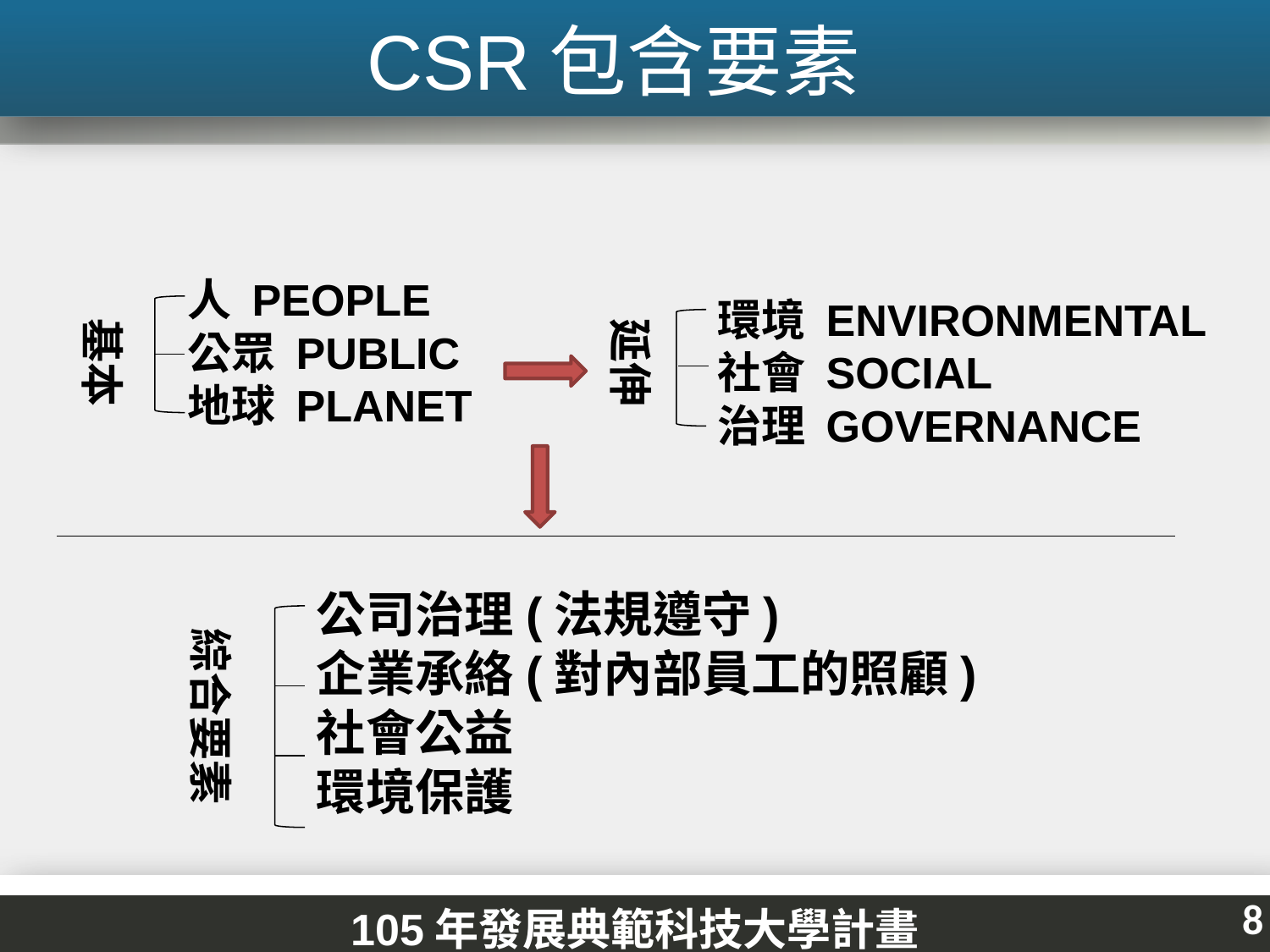

CSR包含要素
人 PEOPLE
公眾 PUBLIC
地球 PLANET
環境 ENVIRONMENTAL
社會 SOCIAL
治理 GOVERNANCE

基本
延伸

公司治理(法規遵守)
企業承絡(對內部員工的照顧)
社會公益
環境保護

綜合要素